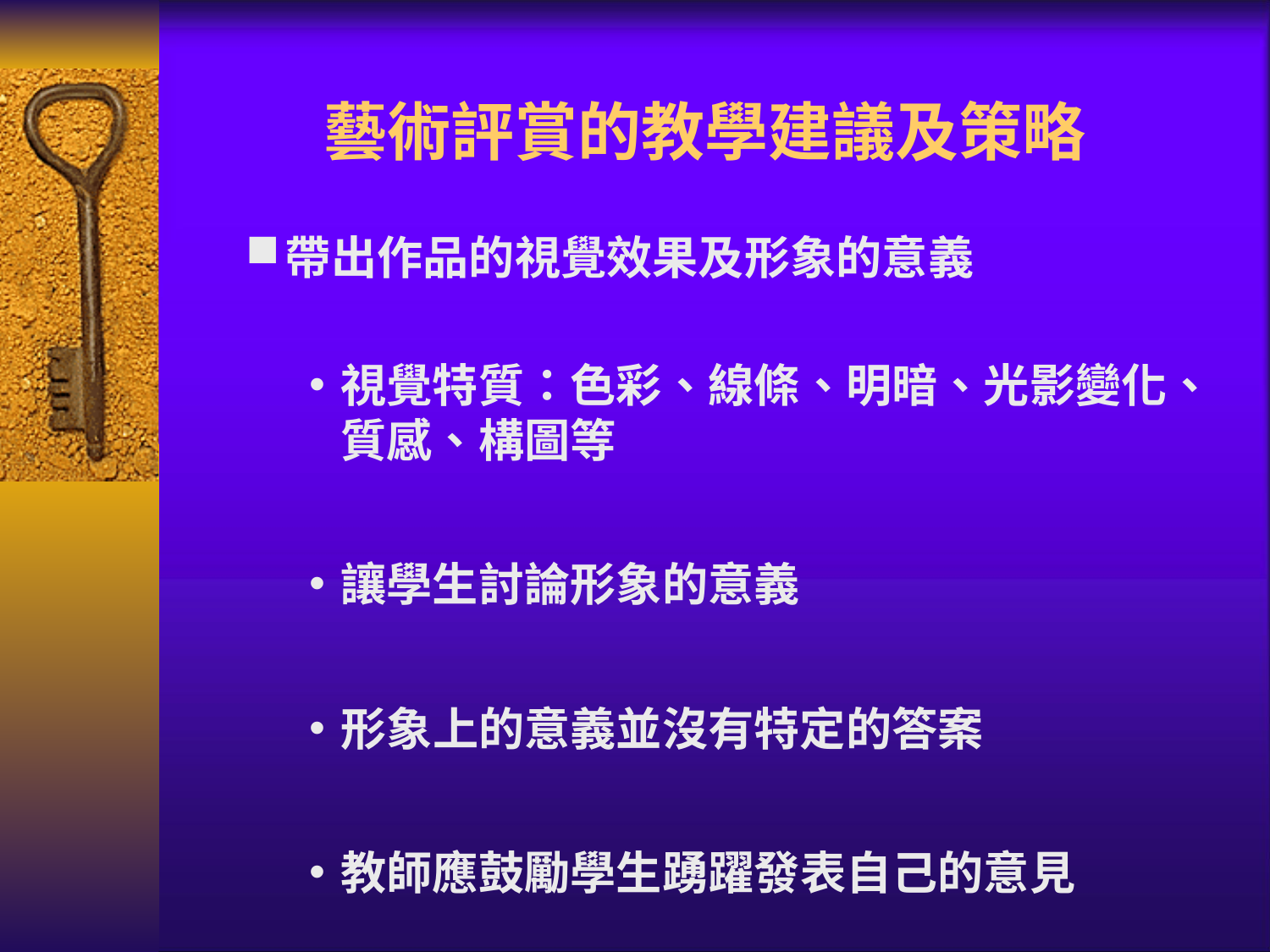

藝術評賞的教學建議及策略
帶出作品的視覺效果及形象的意義

視覺特質：色彩、線條、明暗、光影變化、質感、構圖等

讓學生討論形象的意義

形象上的意義並沒有特定的答案

教師應鼓勵學生踴躍發表自己的意見